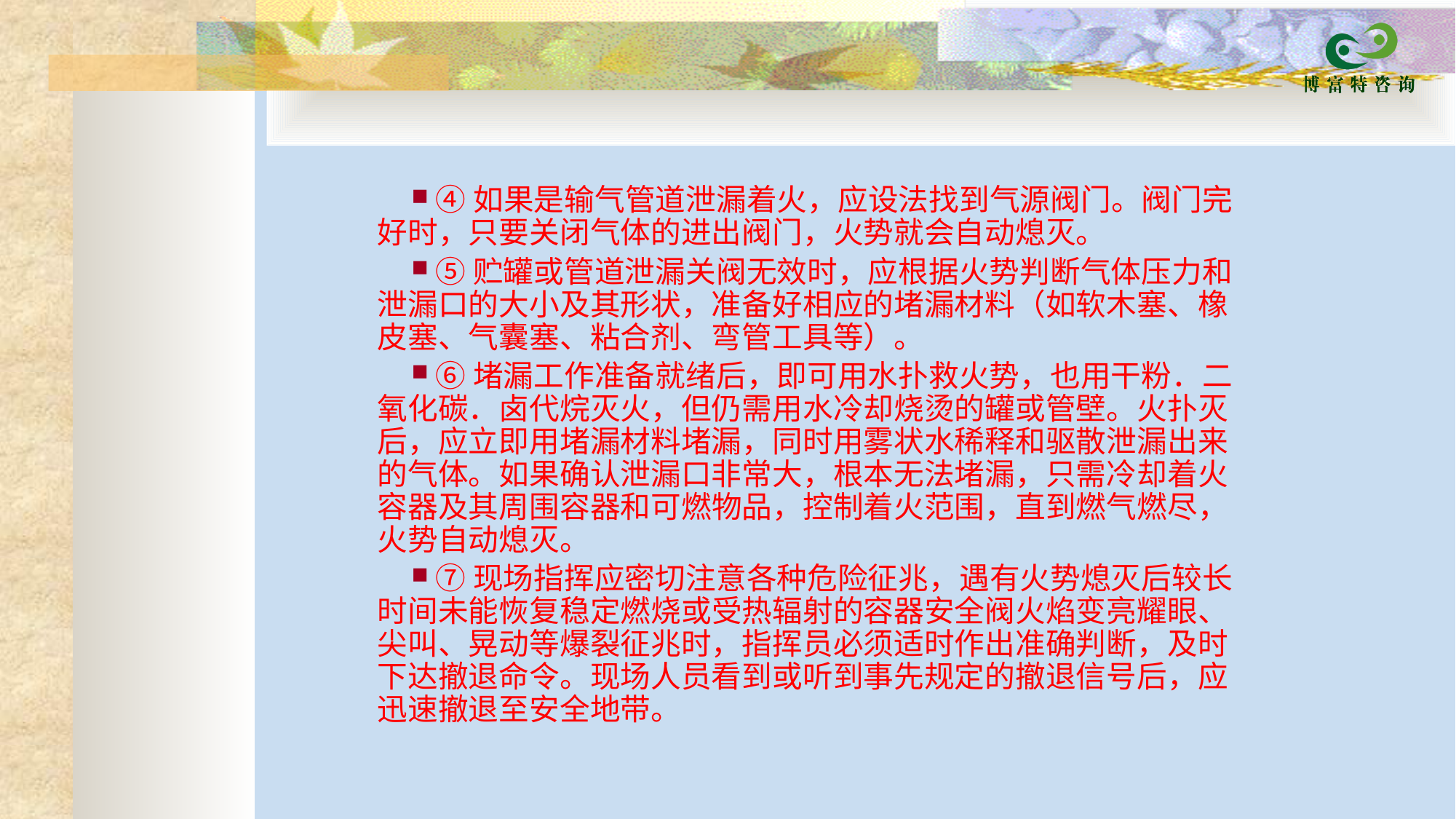

④如果是输气管道泄漏着火，应设法找到气源阀门。阀门完好时，只要关闭气体的进出阀门，火势就会自动熄灭。
 ⑤贮罐或管道泄漏关阀无效时，应根据火势判断气体压力和泄漏口的大小及其形状，准备好相应的堵漏材料（如软木塞、橡皮塞、气囊塞、粘合剂、弯管工具等）。
 ⑥堵漏工作准备就绪后，即可用水扑救火势，也用干粉．二氧化碳．卤代烷灭火，但仍需用水冷却烧烫的罐或管壁。火扑灭后，应立即用堵漏材料堵漏，同时用雾状水稀释和驱散泄漏出来的气体。如果确认泄漏口非常大，根本无法堵漏，只需冷却着火容器及其周围容器和可燃物品，控制着火范围，直到燃气燃尽，火势自动熄灭。
 ⑦现场指挥应密切注意各种危险征兆，遇有火势熄灭后较长时间未能恢复稳定燃烧或受热辐射的容器安全阀火焰变亮耀眼、尖叫、晃动等爆裂征兆时，指挥员必须适时作出准确判断，及时下达撤退命令。现场人员看到或听到事先规定的撤退信号后，应迅速撤退至安全地带。